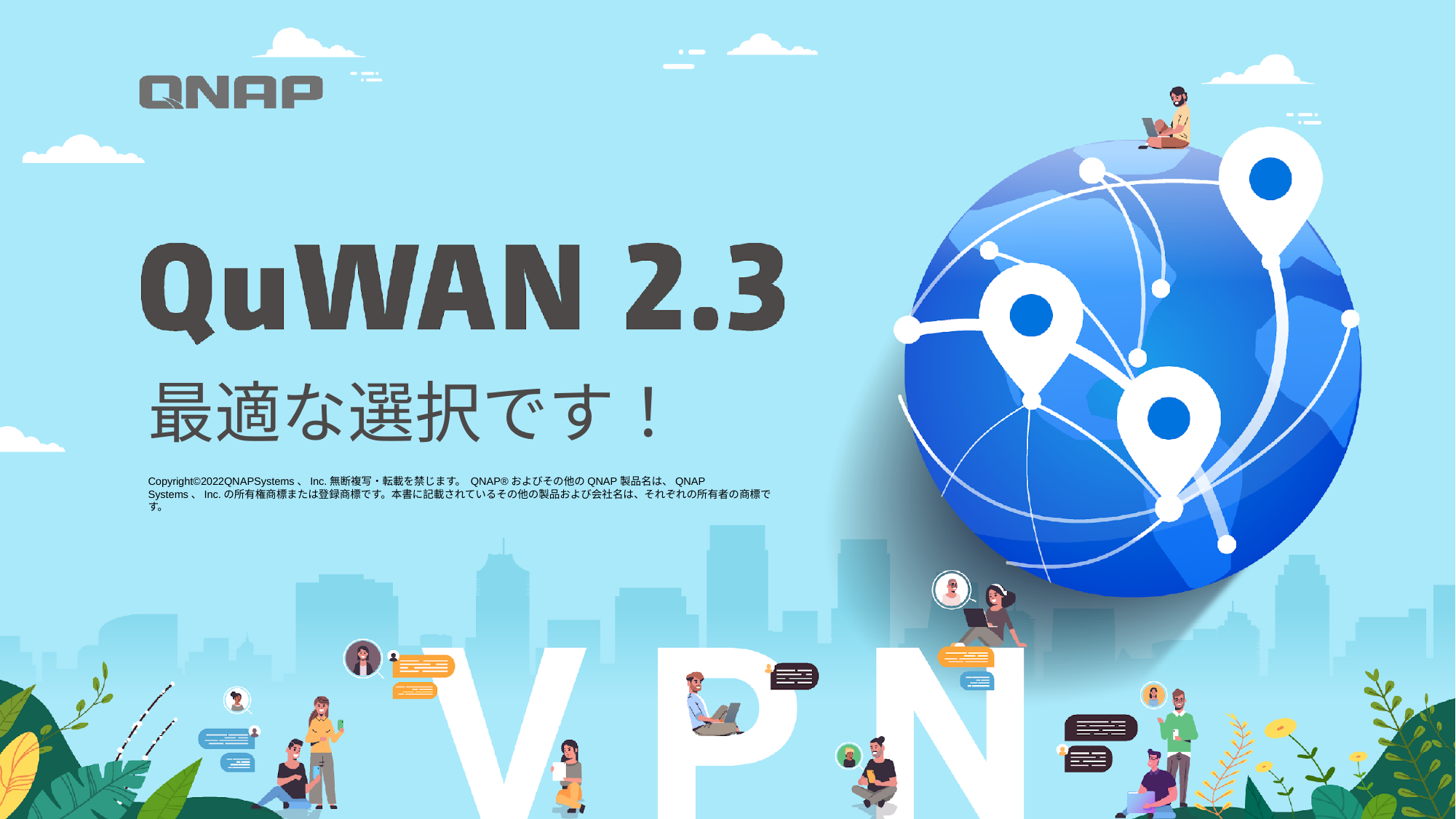

# 最適な選択です！
Copyright©2022QNAPSystems、Inc.無断複写・転載を禁じます。 QNAP®およびその他のQNAP製品名は、QNAP Systems、Inc.の所有権商標または登録商標です。本書に記載されているその他の製品および会社名は、それぞれの所有者の商標です。